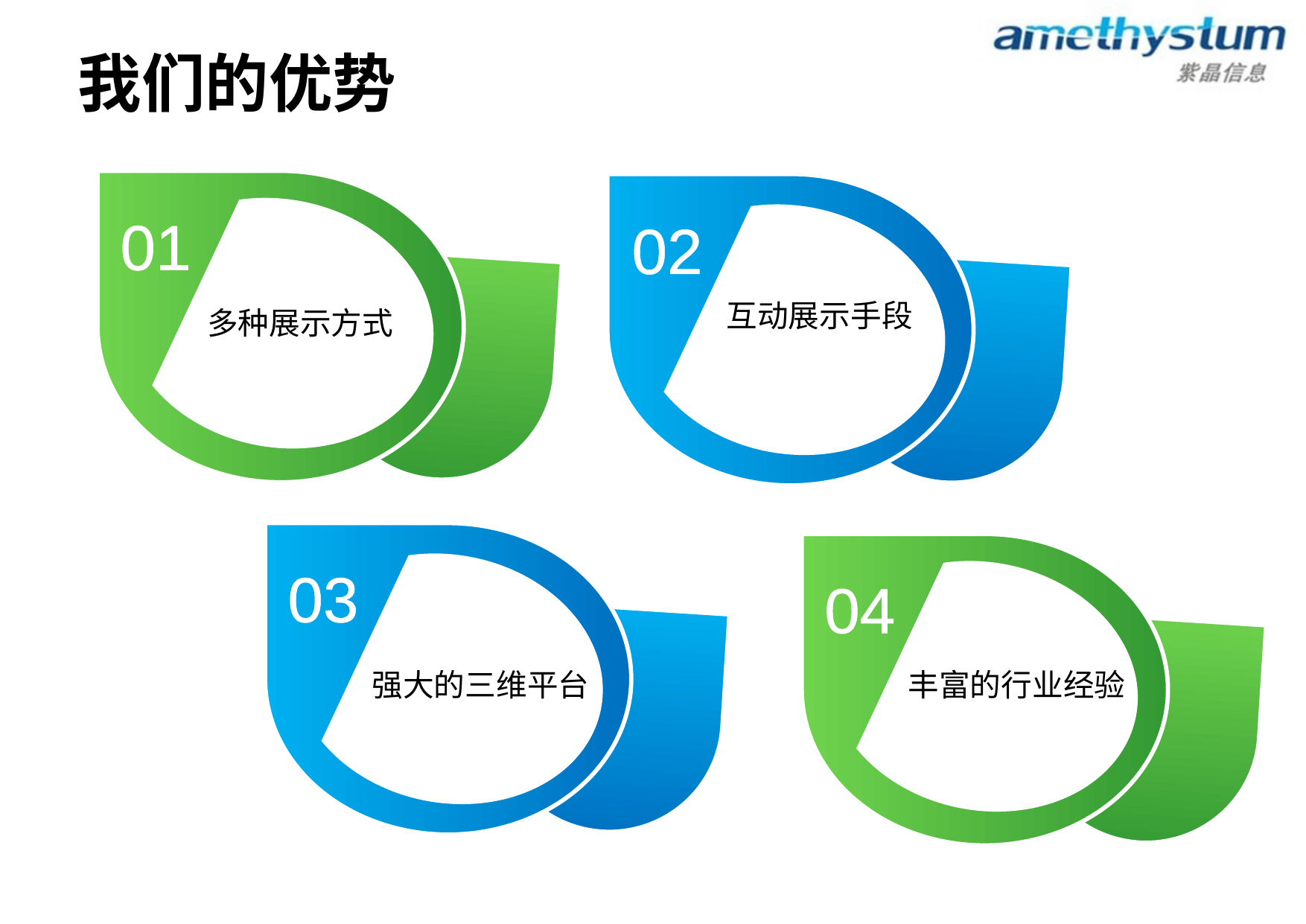

# 我们的优势

01

多种展示方式
02

互动展示手段

03

强大的三维平台

04

丰富的行业经验